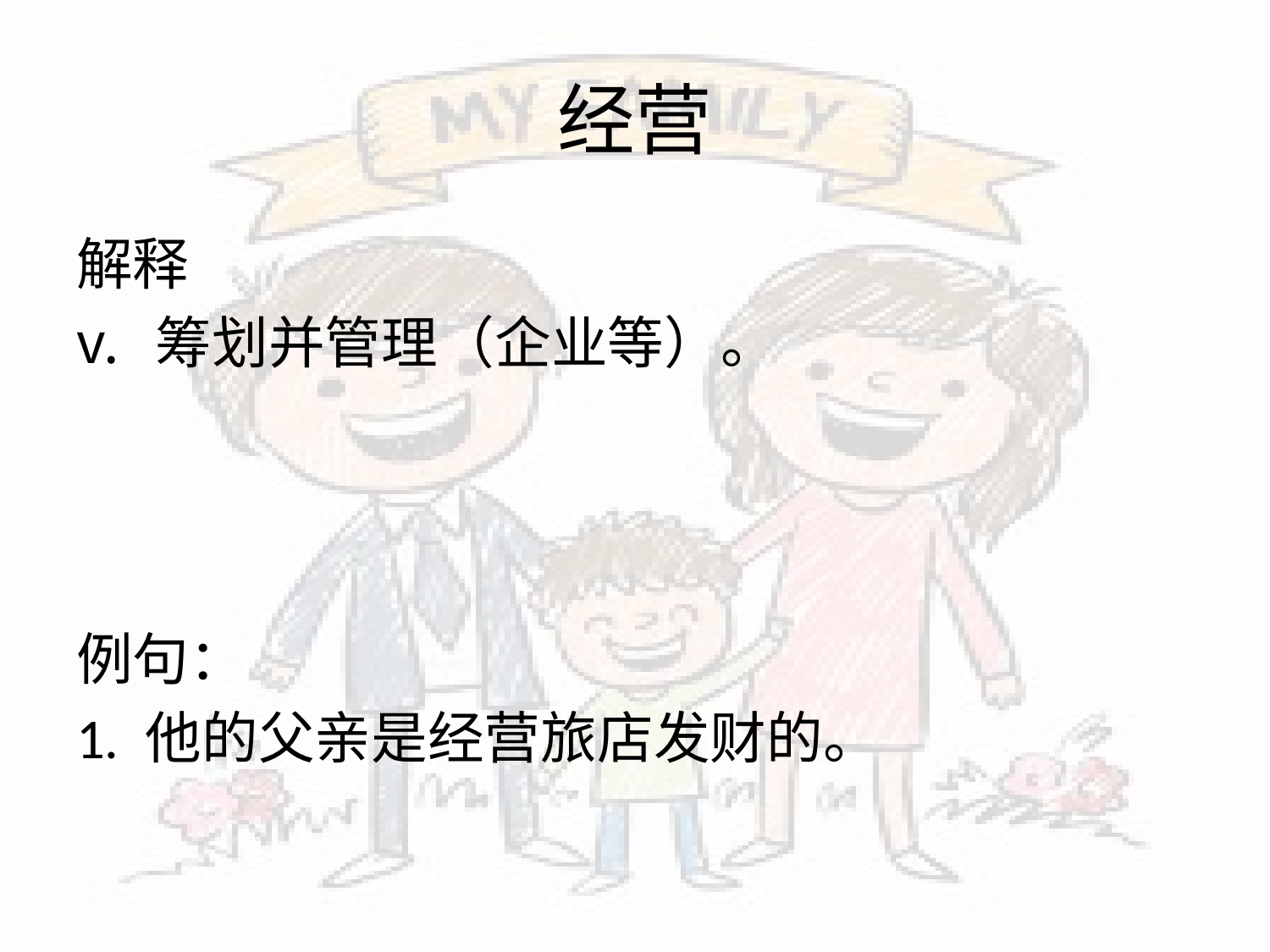

# 经营
解释
筹划并管理（企业等）。

例句：
1. 他的父亲是经营旅店发财的。